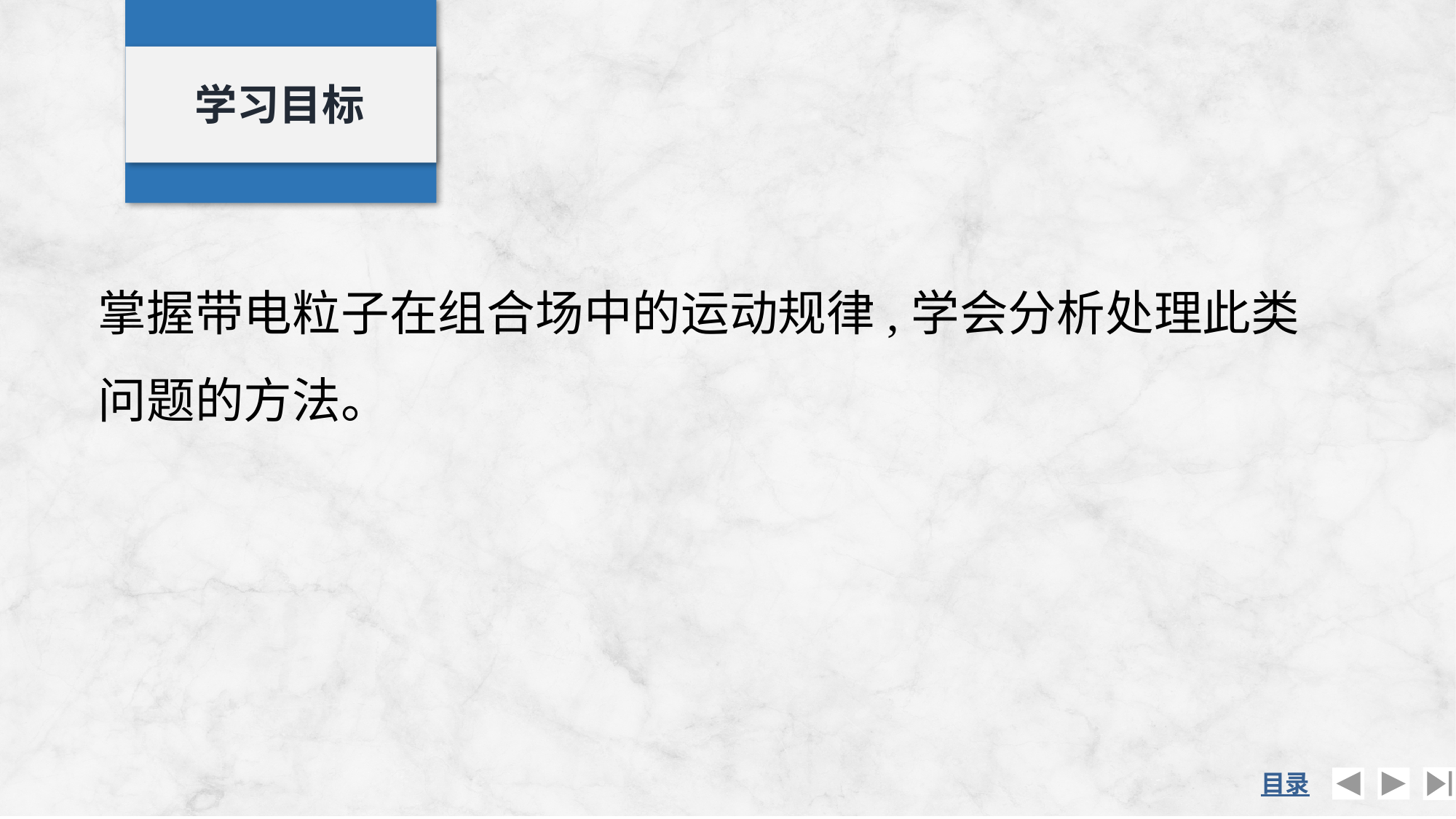

学习目标
掌握带电粒子在组合场中的运动规律,学会分析处理此类问题的方法。